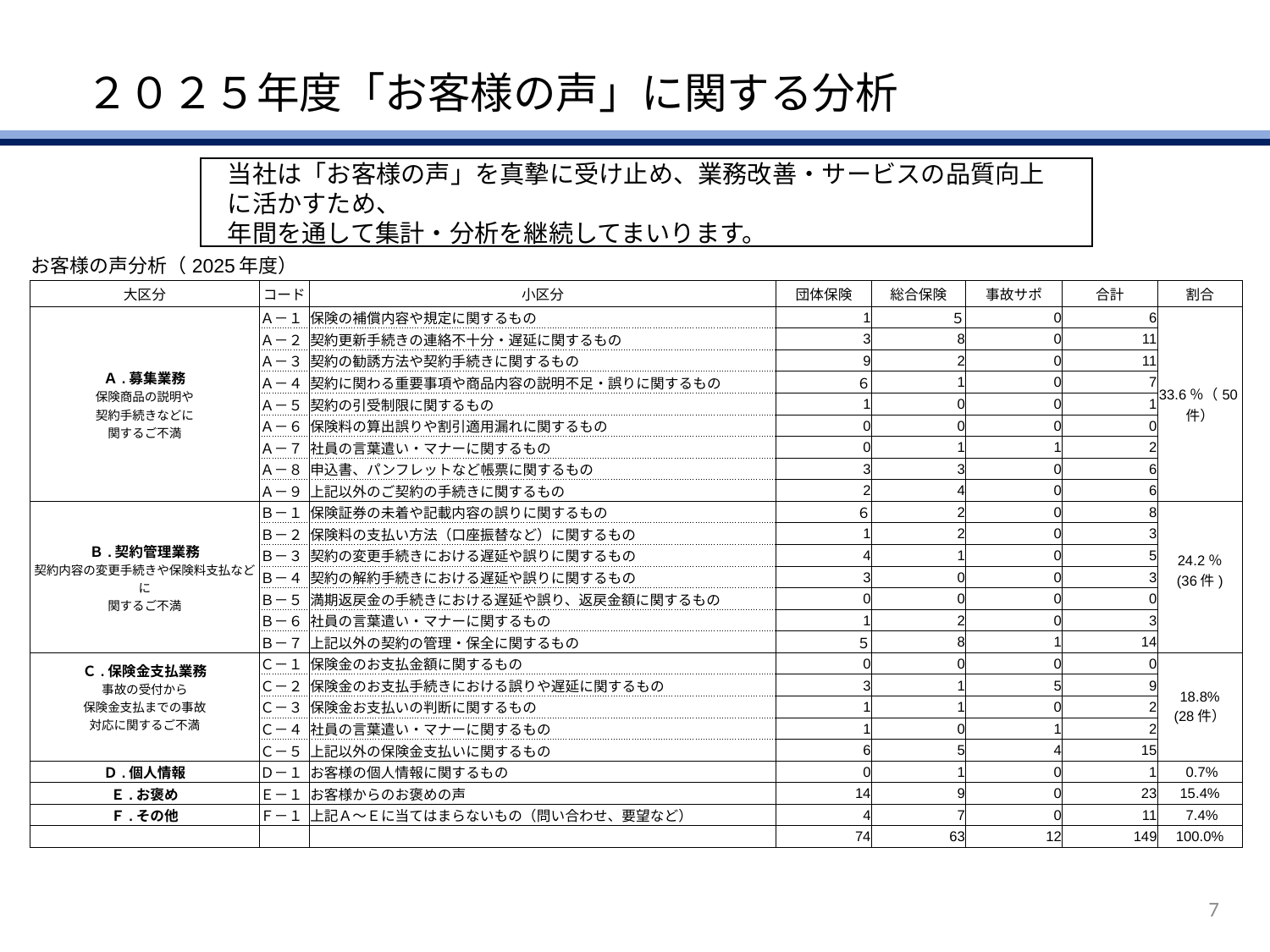

２０２５年度「お客様の声」に関する分析

当社は「お客様の声」を真摯に受け止め、業務改善・サービスの品質向上に活かすため、
年間を通して集計・分析を継続してまいります。
| お客様の声分析（2025年度） |  |  |  |  |  |  |  |
| --- | --- | --- | --- | --- | --- | --- | --- |
| 大区分 | コード | 小区分 | 団体保険 | 総合保険 | 事故サポ | 合計 | 割合 |
| Ａ.募集業務 保険商品の説明や 契約手続きなどに 関するご不満 | Ａ－１ | 保険の補償内容や規定に関するもの | 1 | ５ | 0 | 6 | 33.6％（50件） |
|  | Ａ－２ | 契約更新手続きの連絡不十分・遅延に関するもの | 3 | 8 | 0 | 11 |  |
|  | Ａ－３ | 契約の勧誘方法や契約手続きに関するもの | 9 | 2 | 0 | 11 |  |
|  | Ａ－４ | 契約に関わる重要事項や商品内容の説明不足・誤りに関するもの | ６ | 1 | 0 | 7 |  |
|  | Ａ－５ | 契約の引受制限に関するもの | 1 | 0 | 0 | 1 |  |
|  | Ａ－６ | 保険料の算出誤りや割引適用漏れに関するもの | 0 | 0 | 0 | 0 |  |
|  | Ａ－７ | 社員の言葉遣い・マナーに関するもの | 0 | 1 | 1 | 2 |  |
|  | Ａ－８ | 申込書、パンフレットなど帳票に関するもの | 3 | 3 | 0 | 6 |  |
|  | Ａ－９ | 上記以外のご契約の手続きに関するもの | 2 | 4 | 0 | 6 |  |
| Ｂ.契約管理業務 契約内容の変更手続きや保険料支払などに 関するご不満 | Ｂ－１ | 保険証券の未着や記載内容の誤りに関するもの | ６ | 2 | 0 | 8 | 24.2％ (36件) |
|  | Ｂ－２ | 保険料の支払い方法（口座振替など）に関するもの | 1 | 2 | 0 | 3 |  |
|  | Ｂ－３ | 契約の変更手続きにおける遅延や誤りに関するもの | 4 | 1 | 0 | 5 |  |
|  | Ｂ－４ | 契約の解約手続きにおける遅延や誤りに関するもの | 3 | 0 | 0 | 3 |  |
|  | Ｂ－５ | 満期返戻金の手続きにおける遅延や誤り、返戻金額に関するもの | 0 | 0 | 0 | 0 |  |
|  | Ｂ－６ | 社員の言葉遣い・マナーに関するもの | 1 | 2 | 0 | 3 |  |
|  | Ｂ－７ | 上記以外の契約の管理・保全に関するもの | ５ | 8 | 1 | 14 |  |
| Ｃ.保険金支払業務 事故の受付から 保険金支払までの事故 対応に関するご不満 | Ｃ－１ | 保険金のお支払金額に関するもの | 0 | 0 | 0 | 0 | 18.8% (28件） |
|  | Ｃ－２ | 保険金のお支払手続きにおける誤りや遅延に関するもの | 3 | 1 | 5 | 9 |  |
|  | Ｃ－３ | 保険金お支払いの判断に関するもの | 1 | 1 | 0 | 2 |  |
|  | Ｃ－４ | 社員の言葉遣い・マナーに関するもの | 1 | 0 | 1 | 2 |  |
|  | Ｃ－５ | 上記以外の保険金支払いに関するもの | 6 | 5 | 4 | 15 |  |
| Ｄ.個人情報 | Ｄ－１ | お客様の個人情報に関するもの | 0 | 1 | 0 | 1 | 0.7% |
| Ｅ.お褒め | Ｅ－１ | お客様からのお褒めの声 | 14 | 9 | 0 | 23 | 15.4% |
| Ｆ.その他 | Ｆ－１ | 上記Ａ～Ｅに当てはまらないもの（問い合わせ、要望など） | 4 | 7 | 0 | 11 | 7.4% |
|  |  |  | 74 | 63 | 12 | 149 | 100.0% |
7